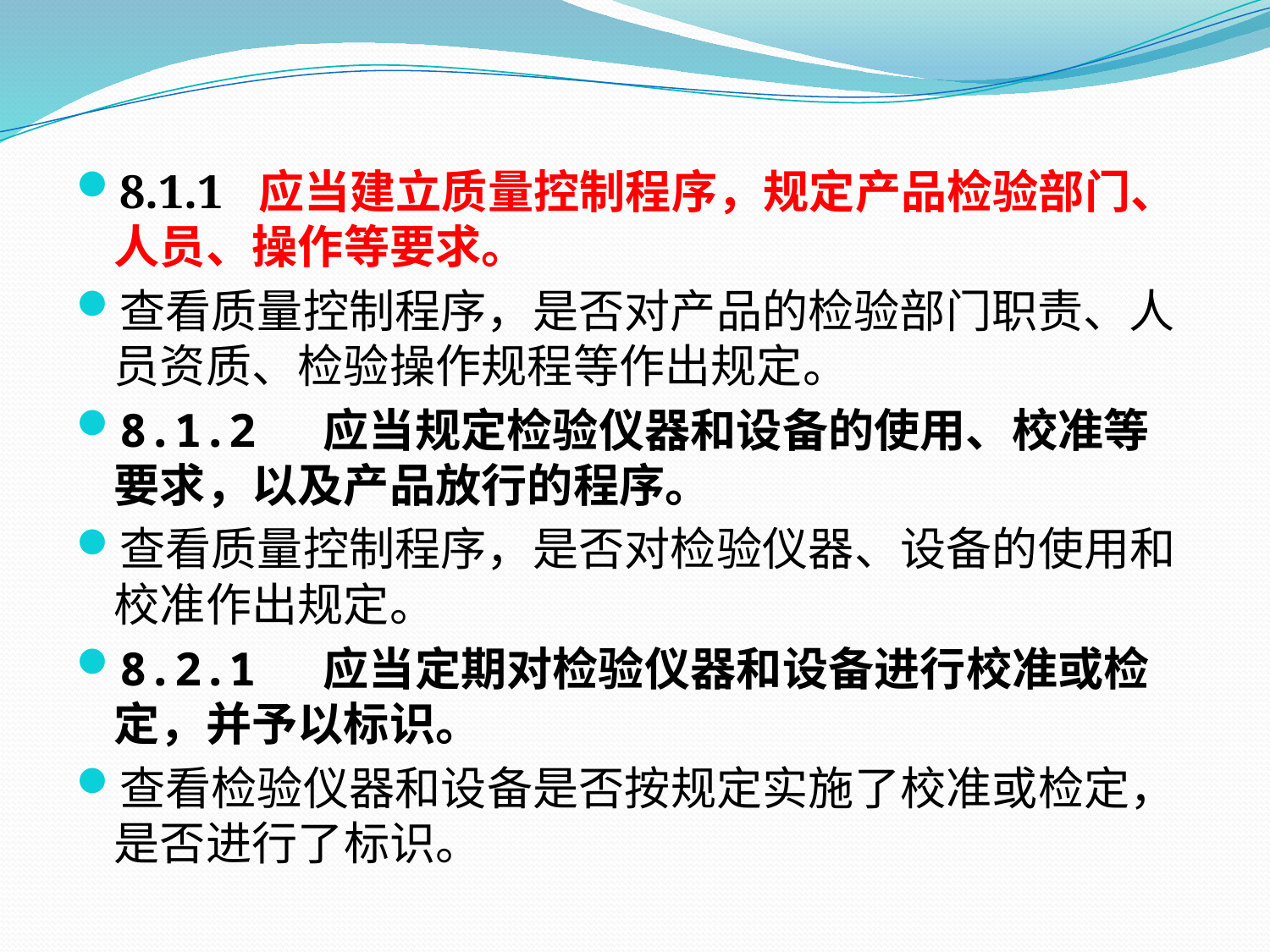

8.1.1  应当建立质量控制程序，规定产品检验部门、人员、操作等要求。
查看质量控制程序，是否对产品的检验部门职责、人员资质、检验操作规程等作出规定。
8.1.2  应当规定检验仪器和设备的使用、校准等要求，以及产品放行的程序。
查看质量控制程序，是否对检验仪器、设备的使用和校准作出规定。
8.2.1  应当定期对检验仪器和设备进行校准或检定，并予以标识。
查看检验仪器和设备是否按规定实施了校准或检定，是否进行了标识。